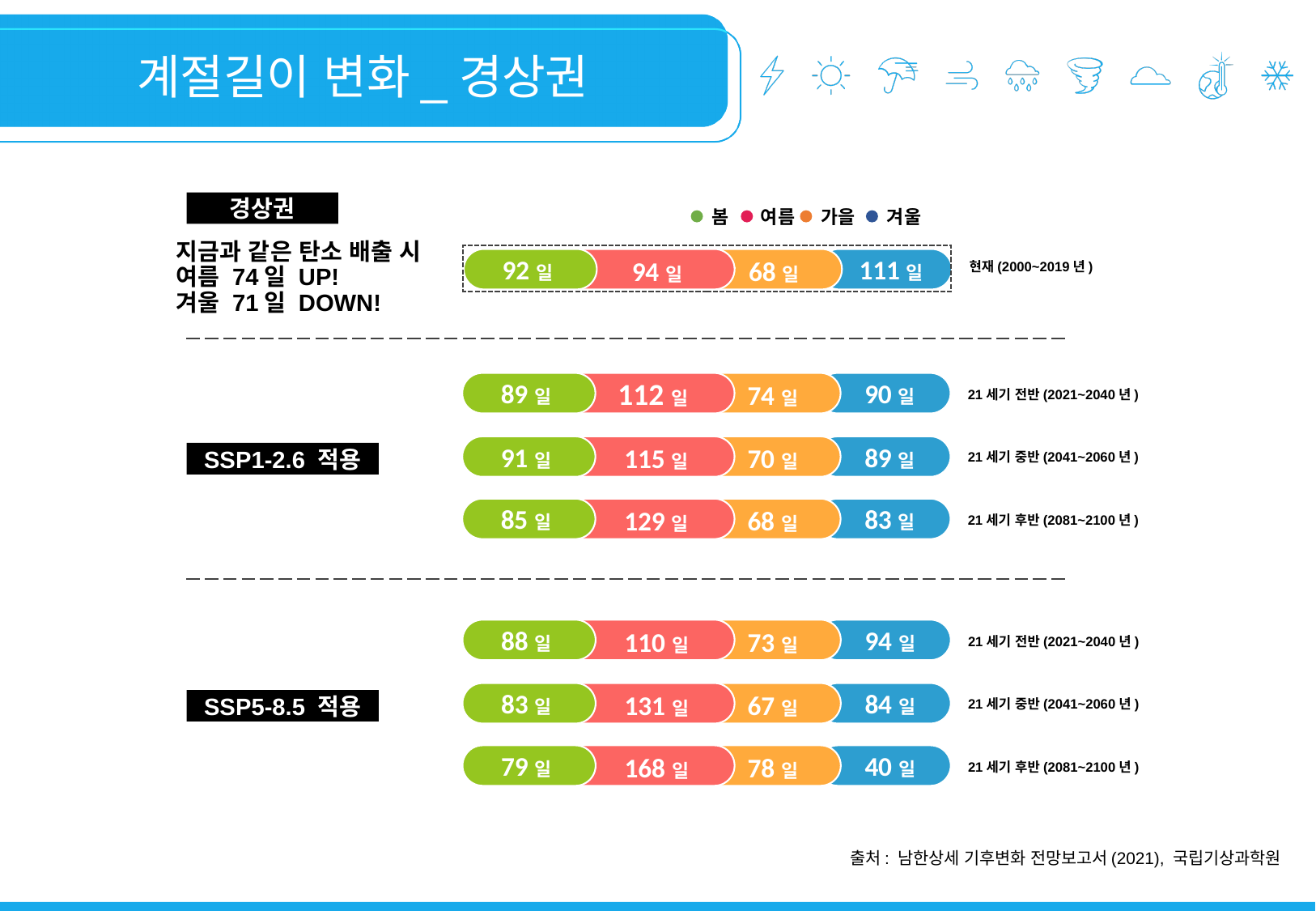

계절길이 변화_경상권
경상권
 봄      여름     가을      겨울

지금과 같은 탄소 배출 시
여름 74일 UP!
겨울 71일 DOWN!

92일
   94일
         68일
  111일
89일
  112일
         74일
  90일
91일
   115일
         70일
  89일
85일
   129일
         68일
  83일
88일
   110일
         73일
  94일
83일
   131일
         67일
  84일
79일
   168일
         78일
  40일
현재(2000~2019년)
21세기 전반(2021~2040년)
21세기 중반(2041~2060년)
SSP1-2.6 적용
21세기 후반(2081~2100년)
21세기 전반(2021~2040년)
21세기 중반(2041~2060년)
SSP5-8.5 적용
21세기 후반(2081~2100년)
출처: 남한상세 기후변화 전망보고서(2021), 국립기상과학원